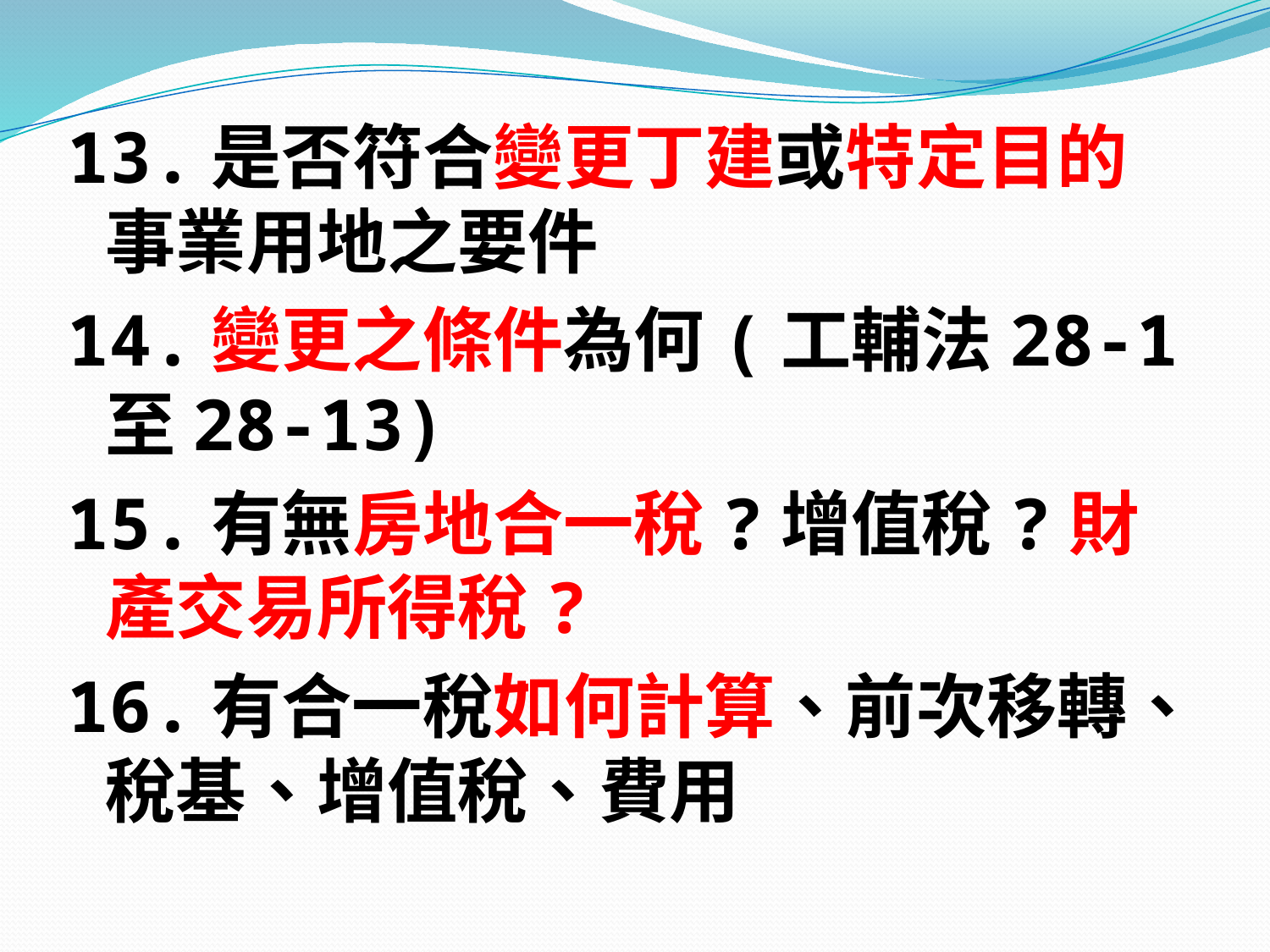

13.是否符合變更丁建或特定目的事業用地之要件
14.變更之條件為何(工輔法28-1至28-13)
15.有無房地合一稅?增值稅?財產交易所得稅?
16.有合一稅如何計算、前次移轉、稅基、增值稅、費用